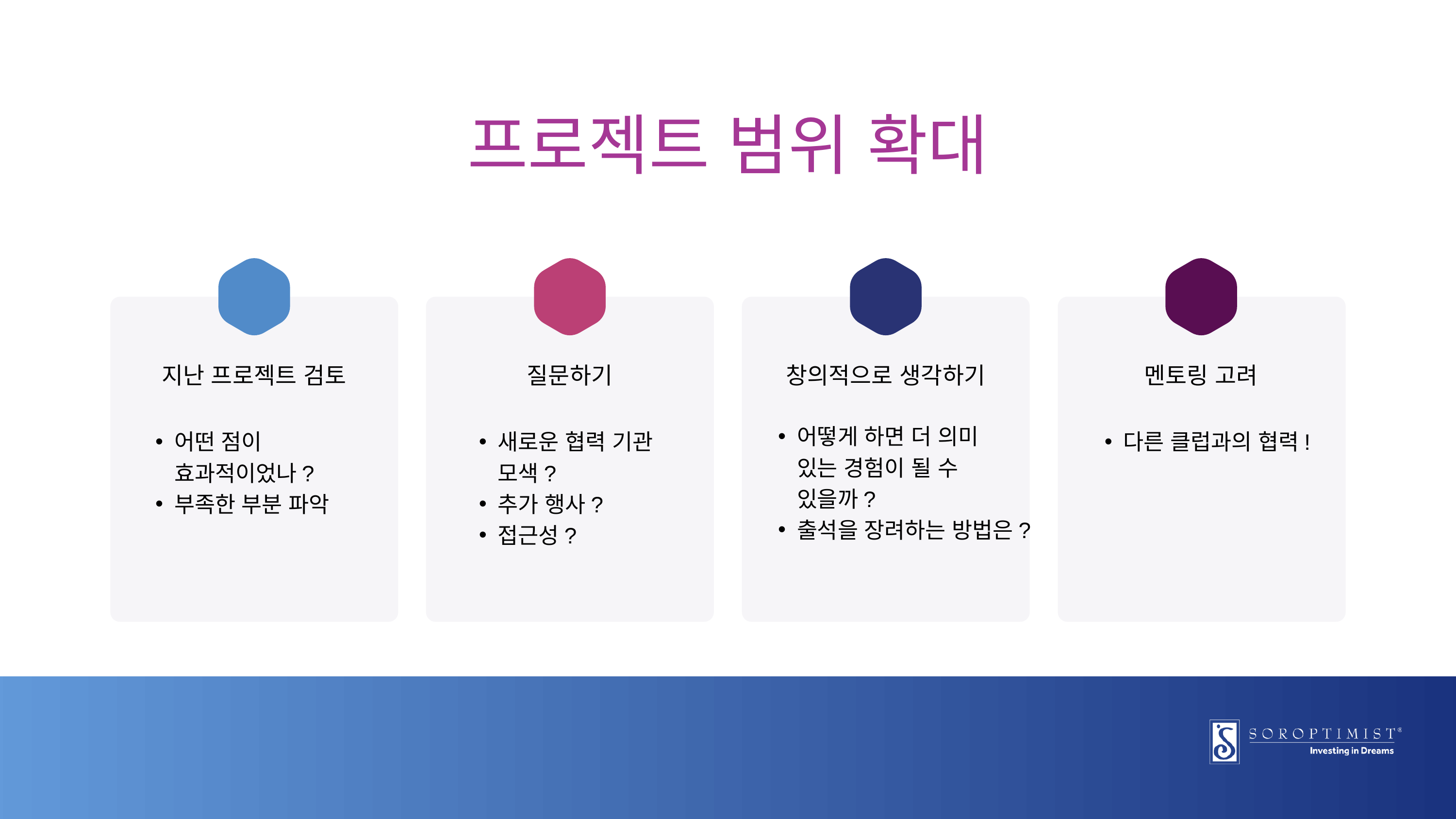

프로젝트 범위 확대

지난 프로젝트 검토
질문하기
창의적으로 생각하기
멘토링 고려
어떻게 하면 더 의미 있는 경험이 될 수 있을까?
출석을 장려하는 방법은?
어떤 점이 효과적이었나?
부족한 부분 파악
새로운 협력 기관 모색?
추가 행사?
접근성?
다른 클럽과의 협력!